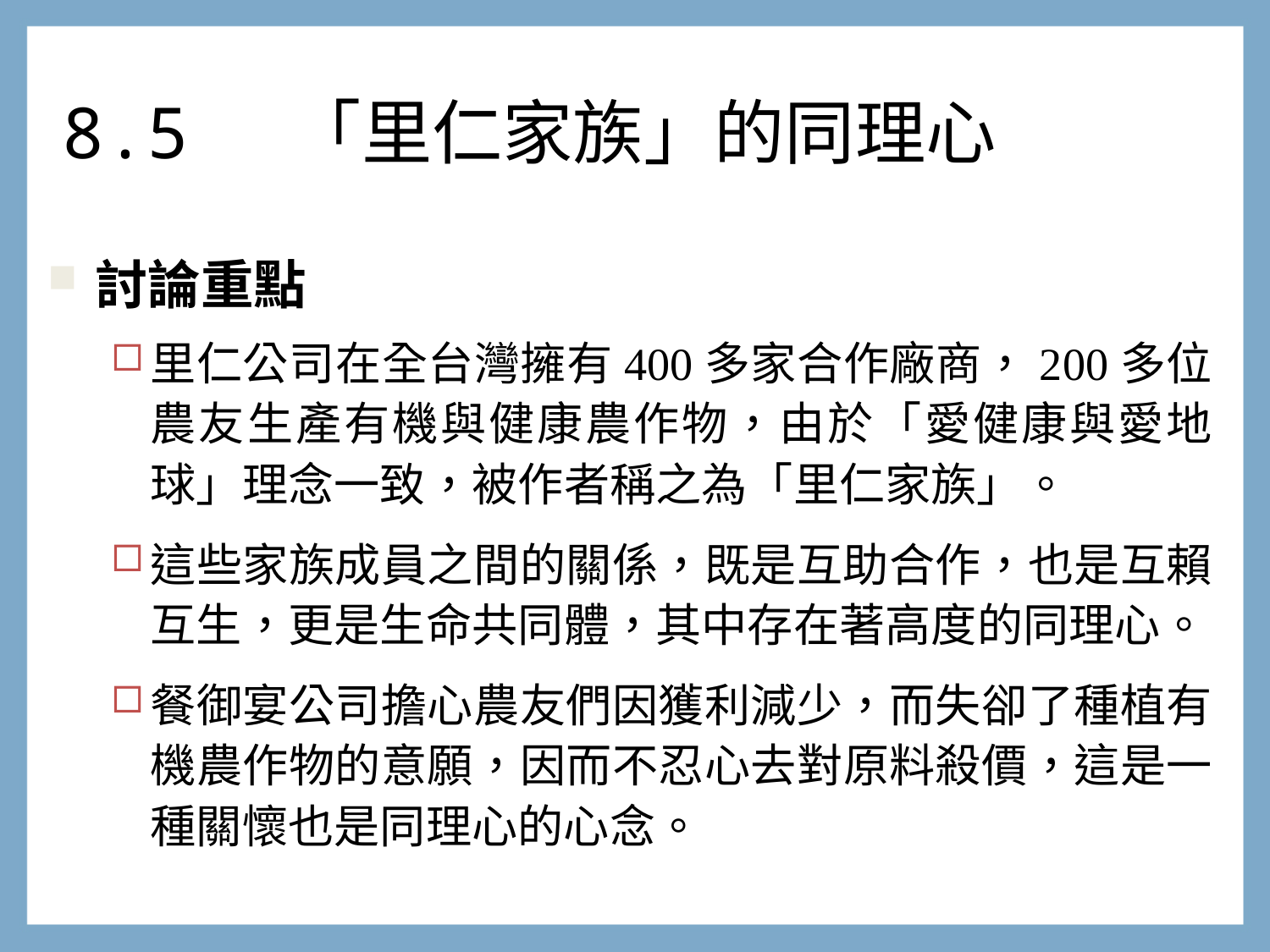

# 8.5  「里仁家族」的同理心
討論重點
里仁公司在全台灣擁有400多家合作廠商，200多位農友生產有機與健康農作物，由於「愛健康與愛地球」理念一致，被作者稱之為「里仁家族」。
這些家族成員之間的關係，既是互助合作，也是互賴互生，更是生命共同體，其中存在著高度的同理心。
餐御宴公司擔心農友們因獲利減少，而失卻了種植有機農作物的意願，因而不忍心去對原料殺價，這是一種關懷也是同理心的心念。